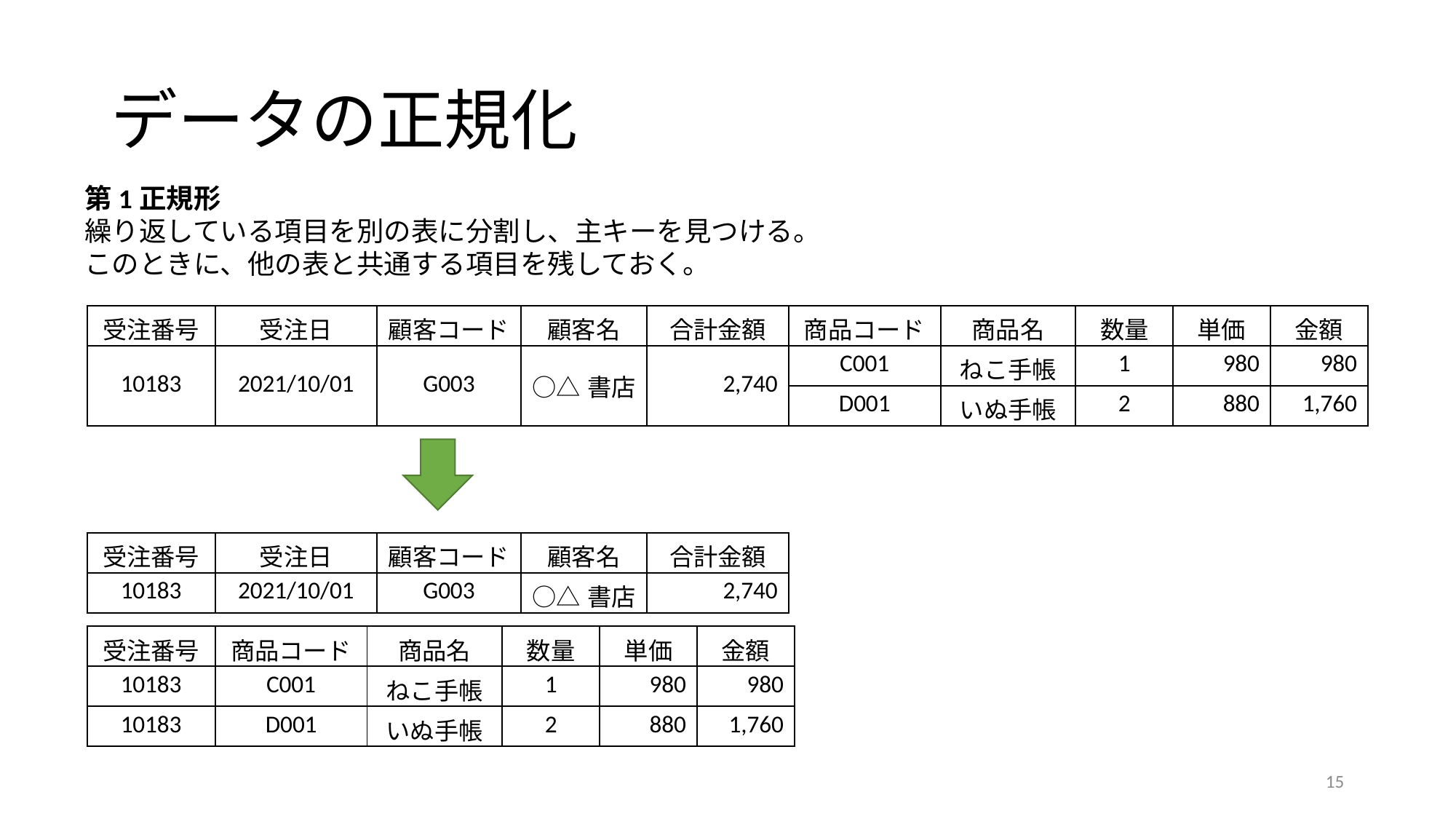

# データの正規化
第1正規形
繰り返している項目を別の表に分割し、主キーを見つける。
このときに、他の表と共通する項目を残しておく。
| 受注番号 | 受注日 | 顧客コード | 顧客名 | 合計金額 | 商品コード | 商品名 | 数量 | 単価 | 金額 |
| --- | --- | --- | --- | --- | --- | --- | --- | --- | --- |
| 10183 | 2021/10/01 | G003 | ○△書店 | 2,740 | C001 | ねこ手帳 | 1 | 980 | 980 |
|  |  |  |  |  | D001 | いぬ手帳 | 2 | 880 | 1,760 |

| 受注番号 | 受注日 | 顧客コード | 顧客名 | 合計金額 |
| --- | --- | --- | --- | --- |
| 10183 | 2021/10/01 | G003 | ○△書店 | 2,740 |
| 受注番号 | 商品コード | 商品名 | 数量 | 単価 | 金額 |
| --- | --- | --- | --- | --- | --- |
| 10183 | C001 | ねこ手帳 | 1 | 980 | 980 |
| 10183 | D001 | いぬ手帳 | 2 | 880 | 1,760 |
15